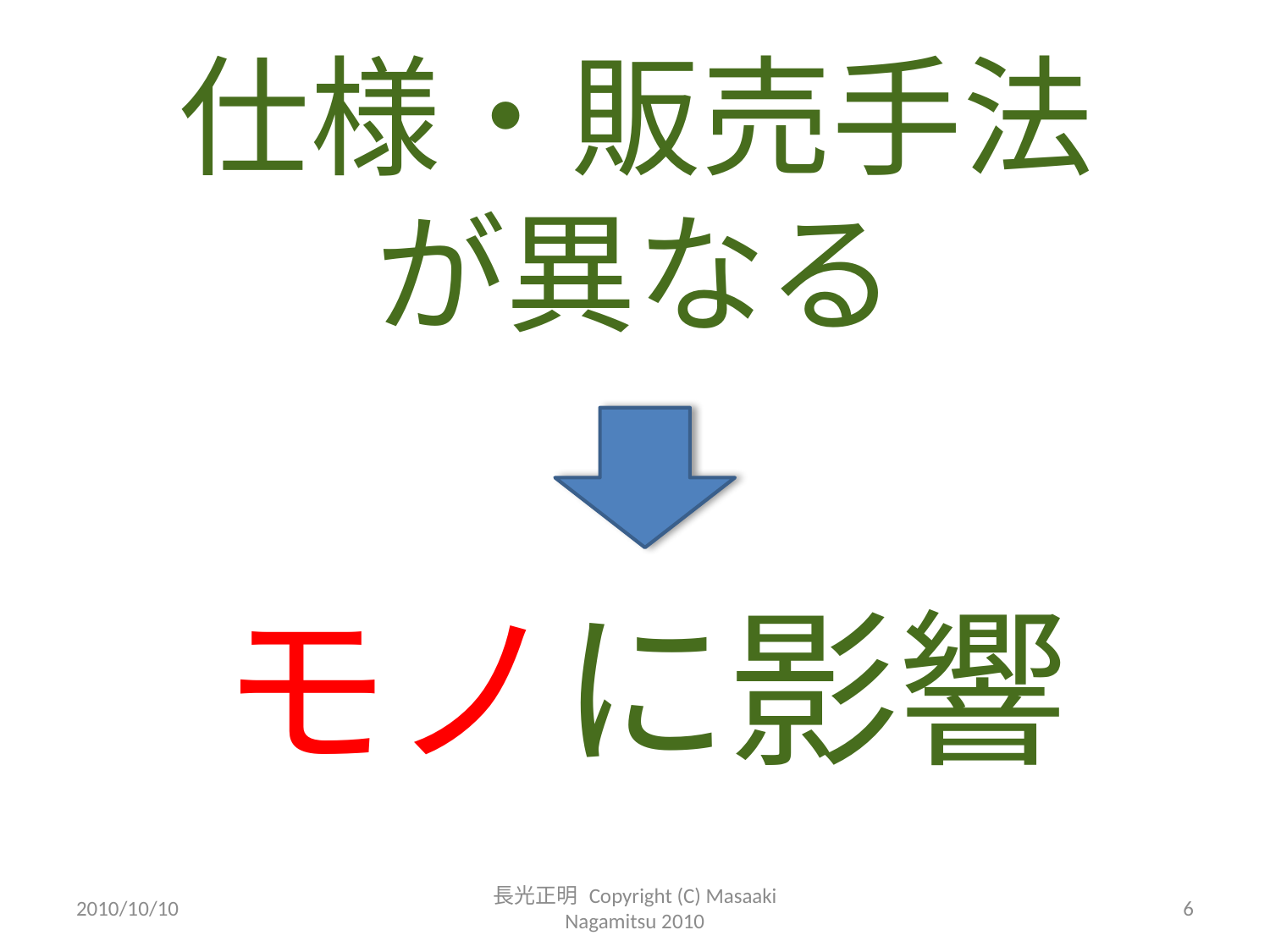

# 仕様・販売手法 が異なる

モノに影響
2010/10/10
長光正明 Copyright (C) Masaaki Nagamitsu 2010
6